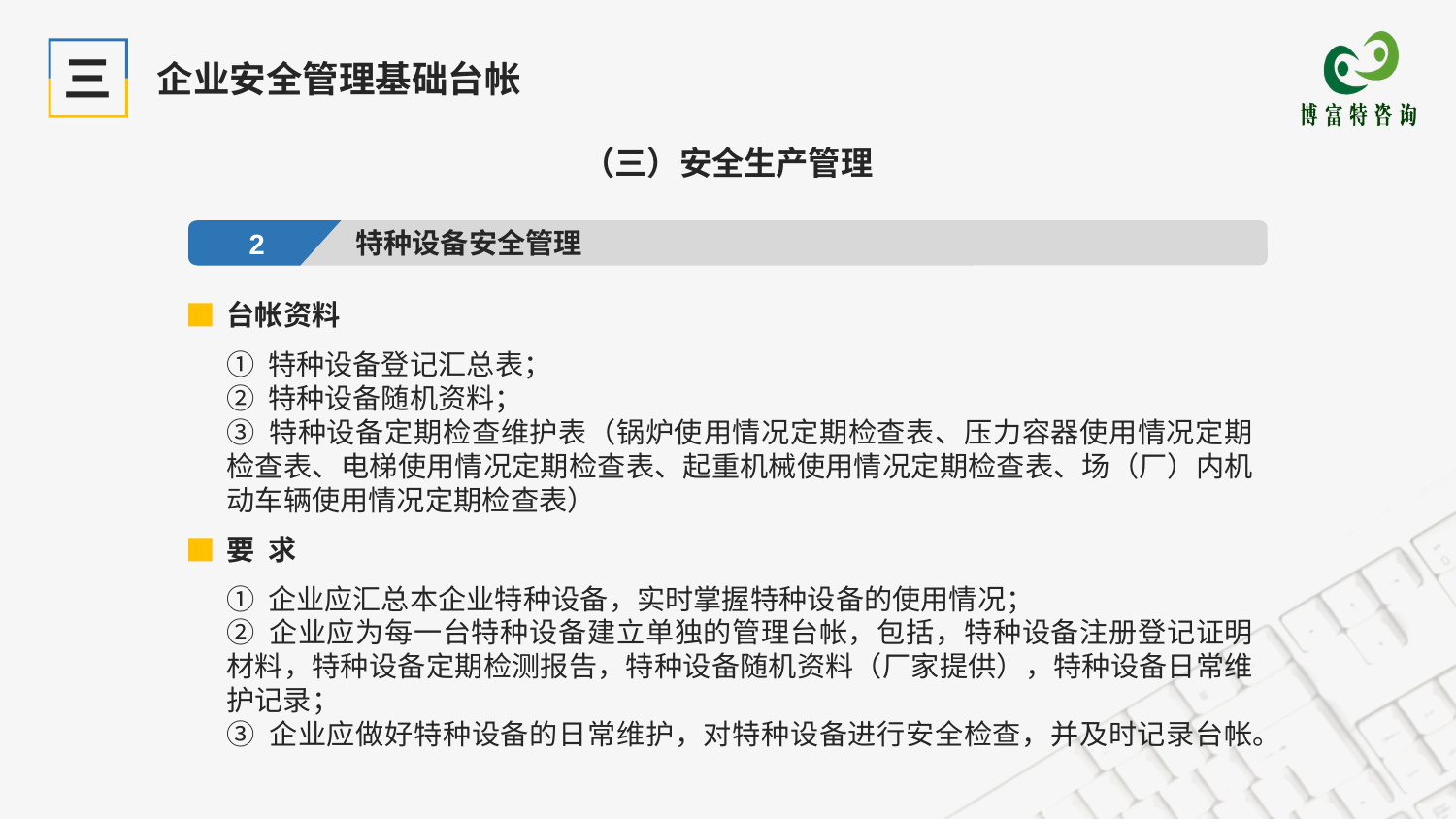

三
企业安全管理基础台帐
（三）安全生产管理
特种设备安全管理
2

台帐资料
① 特种设备登记汇总表；
② 特种设备随机资料；
③ 特种设备定期检查维护表（锅炉使用情况定期检查表、压力容器使用情况定期检查表、电梯使用情况定期检查表、起重机械使用情况定期检查表、场（厂）内机动车辆使用情况定期检查表）
要  求

① 企业应汇总本企业特种设备，实时掌握特种设备的使用情况；
② 企业应为每一台特种设备建立单独的管理台帐，包括，特种设备注册登记证明材料，特种设备定期检测报告，特种设备随机资料（厂家提供），特种设备日常维护记录；
③ 企业应做好特种设备的日常维护，对特种设备进行安全检查，并及时记录台帐。